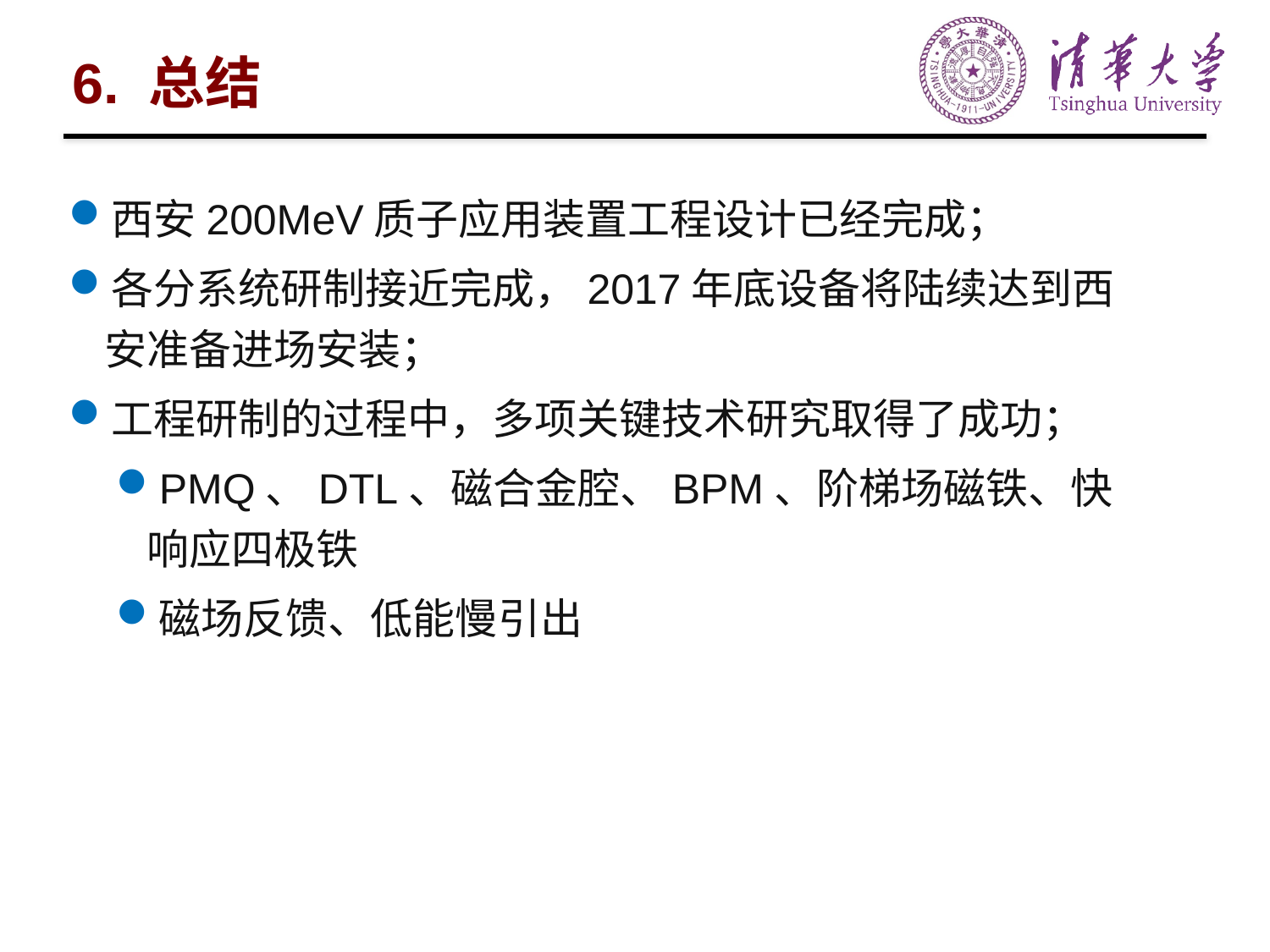

# 6. 总结
西安200MeV质子应用装置工程设计已经完成；
各分系统研制接近完成，2017年底设备将陆续达到西安准备进场安装；
工程研制的过程中，多项关键技术研究取得了成功；
PMQ、DTL、磁合金腔、BPM、阶梯场磁铁、快响应四极铁
磁场反馈、低能慢引出